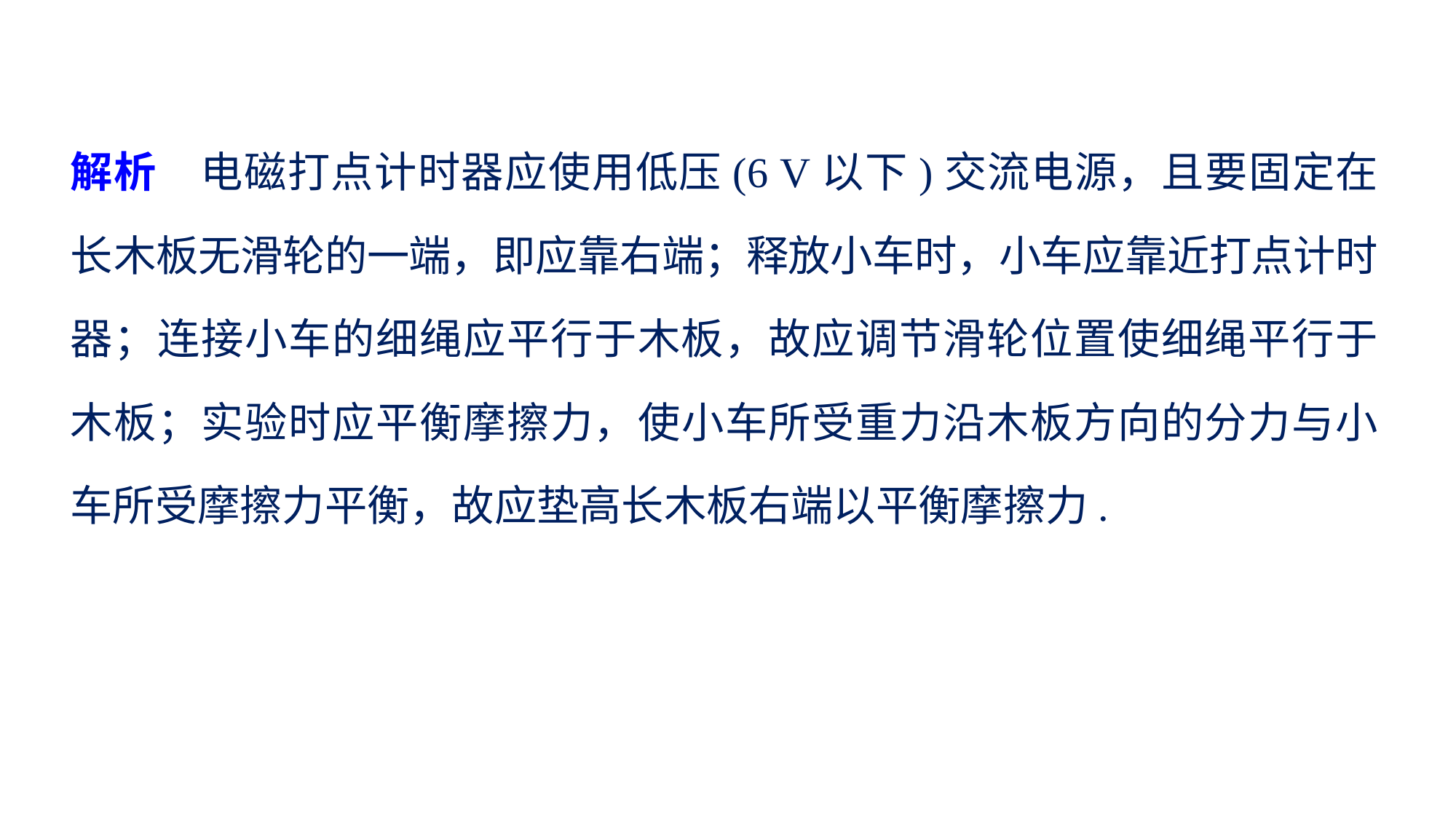

解析　电磁打点计时器应使用低压(6 V以下)交流电源，且要固定在长木板无滑轮的一端，即应靠右端；释放小车时，小车应靠近打点计时器；连接小车的细绳应平行于木板，故应调节滑轮位置使细绳平行于木板；实验时应平衡摩擦力，使小车所受重力沿木板方向的分力与小车所受摩擦力平衡，故应垫高长木板右端以平衡摩擦力.